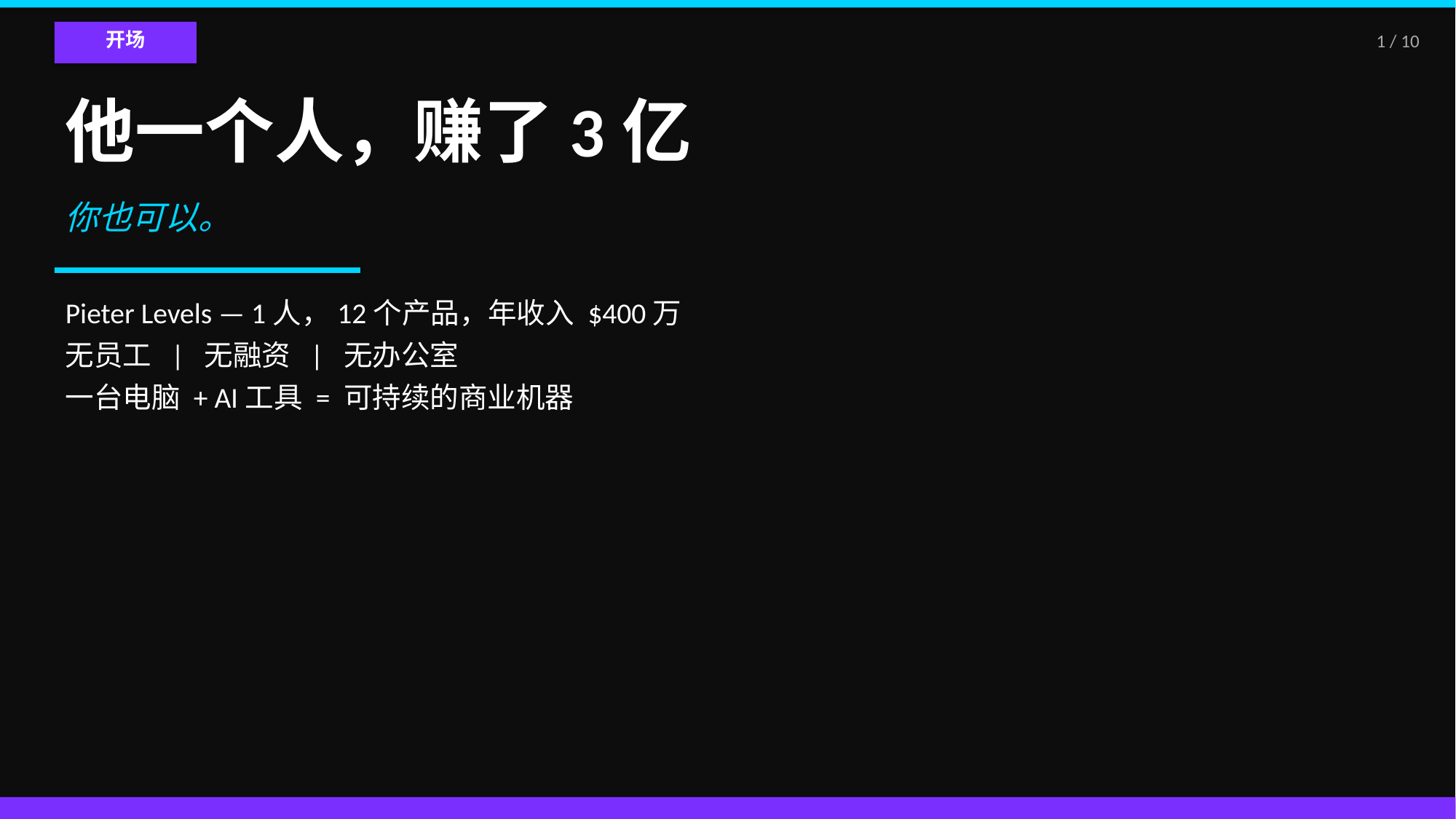

开场
1 / 10
他一个人，赚了3亿
你也可以。

Pieter Levels — 1人，12个产品，年收入 $400万
无员工  |  无融资  |  无办公室
一台电脑 + AI工具 = 可持续的商业机器